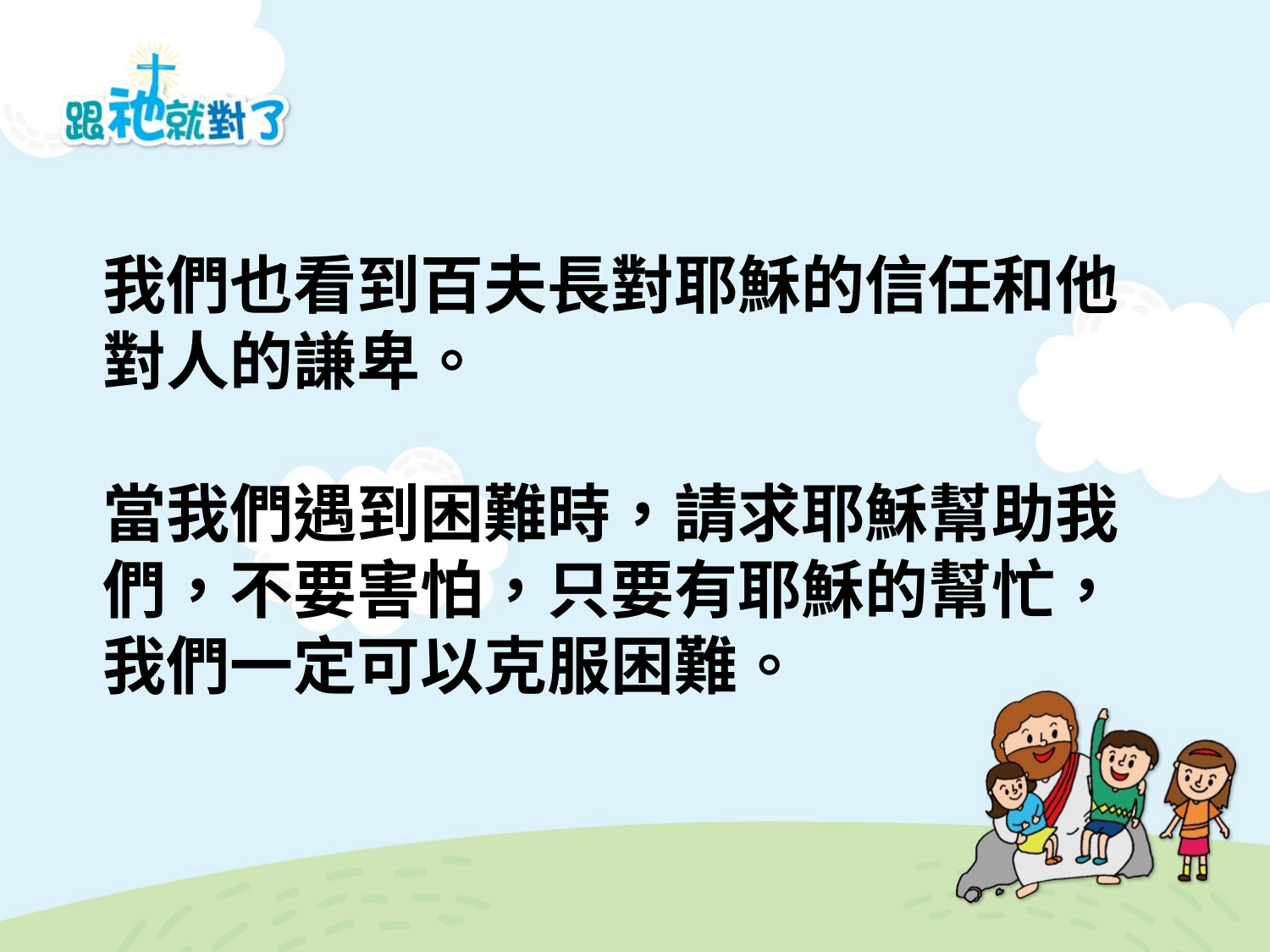

我們也看到百夫長對耶穌的信任和他對人的謙卑。

當我們遇到困難時，請求耶穌幫助我們，不要害怕，只要有耶穌的幫忙，我們一定可以克服困難。